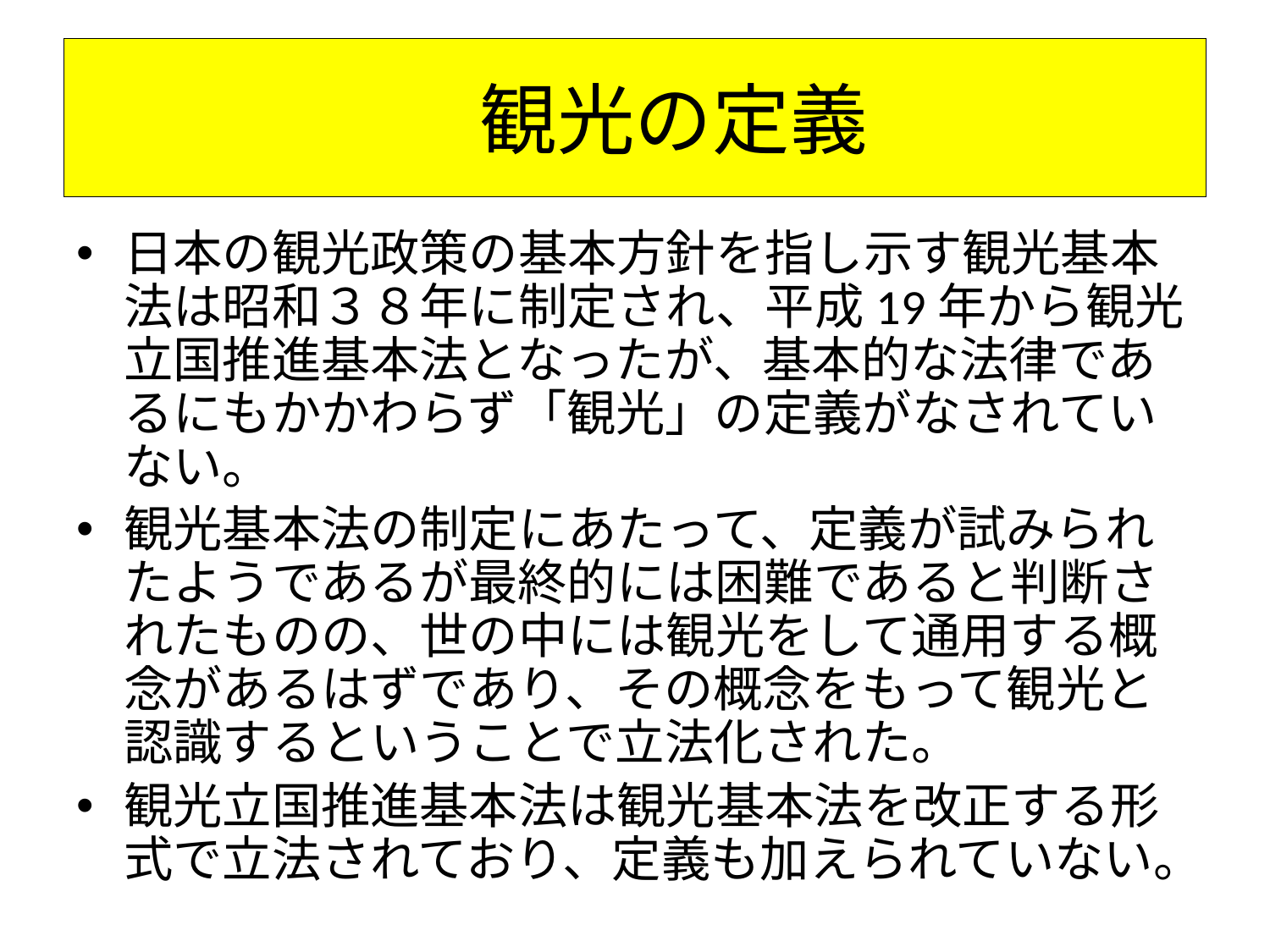

# 観光の定義
日本の観光政策の基本方針を指し示す観光基本法は昭和３８年に制定され、平成19年から観光立国推進基本法となったが、基本的な法律であるにもかかわらず「観光」の定義がなされていない。
観光基本法の制定にあたって、定義が試みられたようであるが最終的には困難であると判断されたものの、世の中には観光をして通用する概念があるはずであり、その概念をもって観光と認識するということで立法化された。
観光立国推進基本法は観光基本法を改正する形式で立法されており、定義も加えられていない。